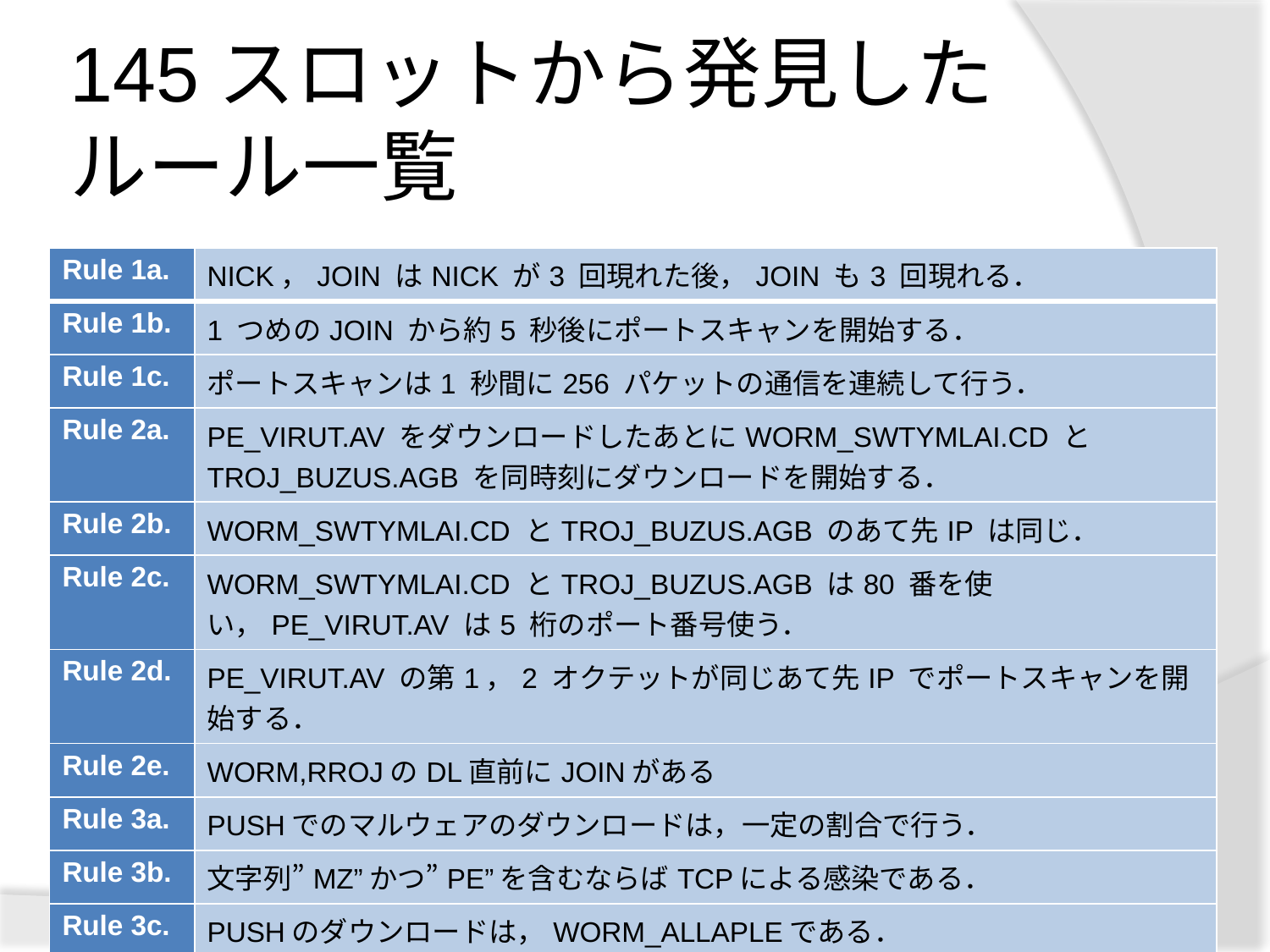

# 145スロットから発見したルール一覧
| Rule 1a. | NICK，JOIN はNICK が3 回現れた後，JOIN も3 回現れる． |
| --- | --- |
| Rule 1b. | 1 つめのJOIN から約5 秒後にポートスキャンを開始する． |
| Rule 1c. | ポートスキャンは1 秒間に256 パケットの通信を連続して行う． |
| Rule 2a. | PE\_VIRUT.AV をダウンロードしたあとにWORM\_SWTYMLAI.CD とTROJ\_BUZUS.AGB を同時刻にダウンロードを開始する． |
| Rule 2b. | WORM\_SWTYMLAI.CD とTROJ\_BUZUS.AGB のあて先IP は同じ． |
| Rule 2c. | WORM\_SWTYMLAI.CD とTROJ\_BUZUS.AGB は80 番を使い，PE\_VIRUT.AV は5 桁のポート番号使う． |
| Rule 2d. | PE\_VIRUT.AV の第1，2 オクテットが同じあて先IP でポートスキャンを開始する． |
| Rule 2e. | WORM,RROJのDL直前にJOINがある |
| Rule 3a. | PUSHでのマルウェアのダウンロードは，一定の割合で行う． |
| Rule 3b. | 文字列”MZ”かつ”PE”を含むならばTCPによる感染である． |
| Rule 3c. | PUSHのダウンロードは，WORM\_ALLAPLEである． |
| Rule 3d. | UDP でwin という文字列があれば，TFTP のダウンロードである． |